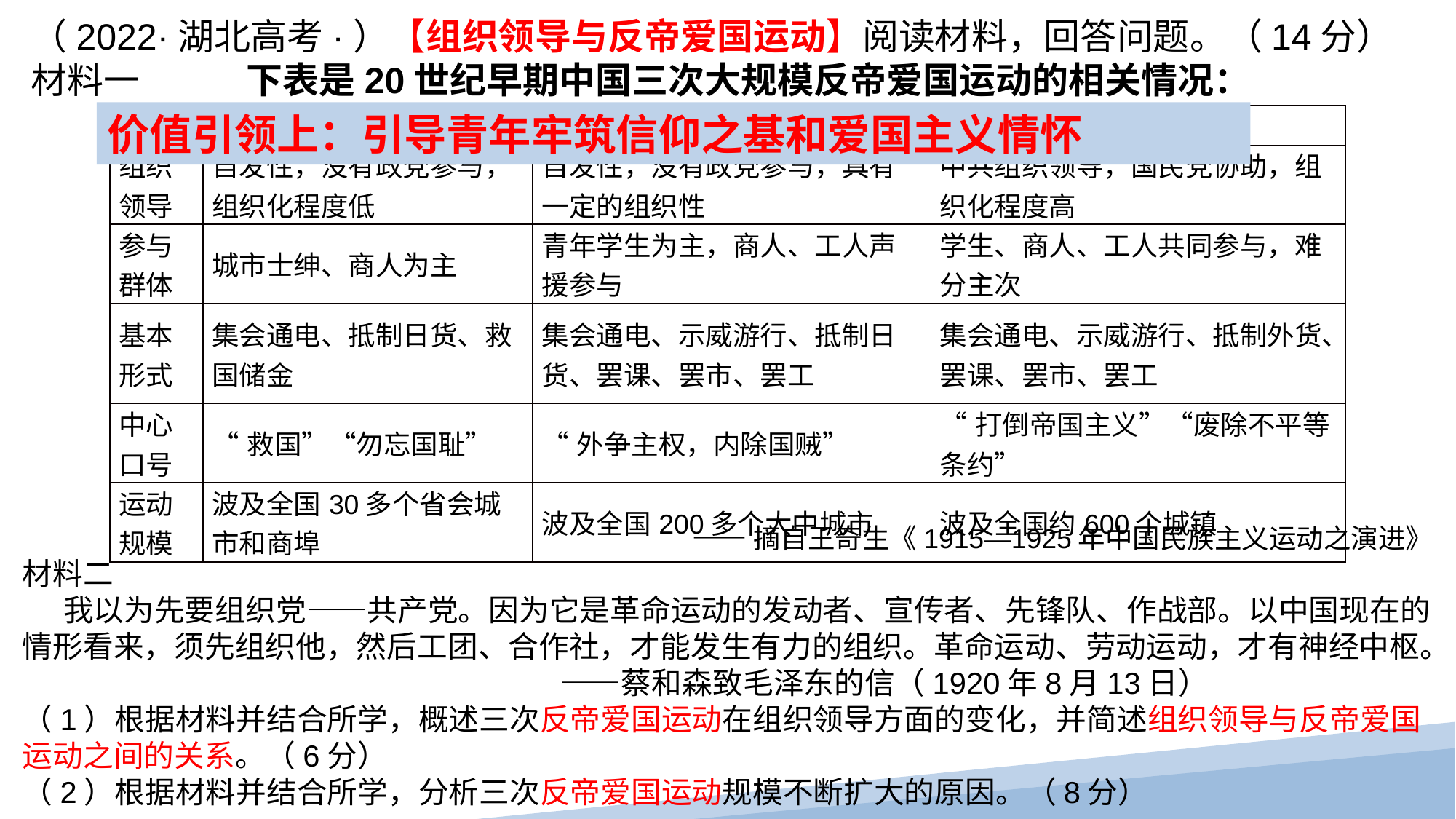

（2022·湖北高考·）【组织领导与反帝爱国运动】阅读材料，回答问题。（14分）
材料一             下表是20世纪早期中国三次大规模反帝爱国运动的相关情况：
价值引领上：引导青年牢筑信仰之基和爱国主义情怀
|  | 1915年反“二十一条” | 1919年五四运动 | 1925年五卅运动 |
| --- | --- | --- | --- |
| 组织领导 | 自发性，没有政党参与，组织化程度低 | 自发性，没有政党参与，具有一定的组织性 | 中共组织领导，国民党协助，组织化程度高 |
| 参与群体 | 城市士绅、商人为主 | 青年学生为主，商人、工人声援参与 | 学生、商人、工人共同参与，难分主次 |
| 基本形式 | 集会通电、抵制日货、救国储金 | 集会通电、示威游行、抵制日货、罢课、罢市、罢工 | 集会通电、示威游行、抵制外货、罢课、罢市、罢工 |
| 中心口号 | “救国”“勿忘国耻” | “外争主权，内除国贼” | “打倒帝国主义”“废除不平等条约” |
| 运动规模 | 波及全国30多个省会城市和商埠 | 波及全国200多个大中城市 | 波及全国约600个城镇 |

——摘自王奇生《1915—1925年中国民族主义运动之演进》
材料二
     我以为先要组织党——共产党。因为它是革命运动的发动者、宣传者、先锋队、作战部。以中国现在的情形看来，须先组织他，然后工团、合作社，才能发生有力的组织。革命运动、劳动运动，才有神经中枢。                                                                                ——蔡和森致毛泽东的信（1920年8月13日）
（1）根据材料并结合所学，概述三次反帝爱国运动在组织领导方面的变化，并简述组织领导与反帝爱国运动之间的关系。（6分）
（2）根据材料并结合所学，分析三次反帝爱国运动规模不断扩大的原因。（8分）

20